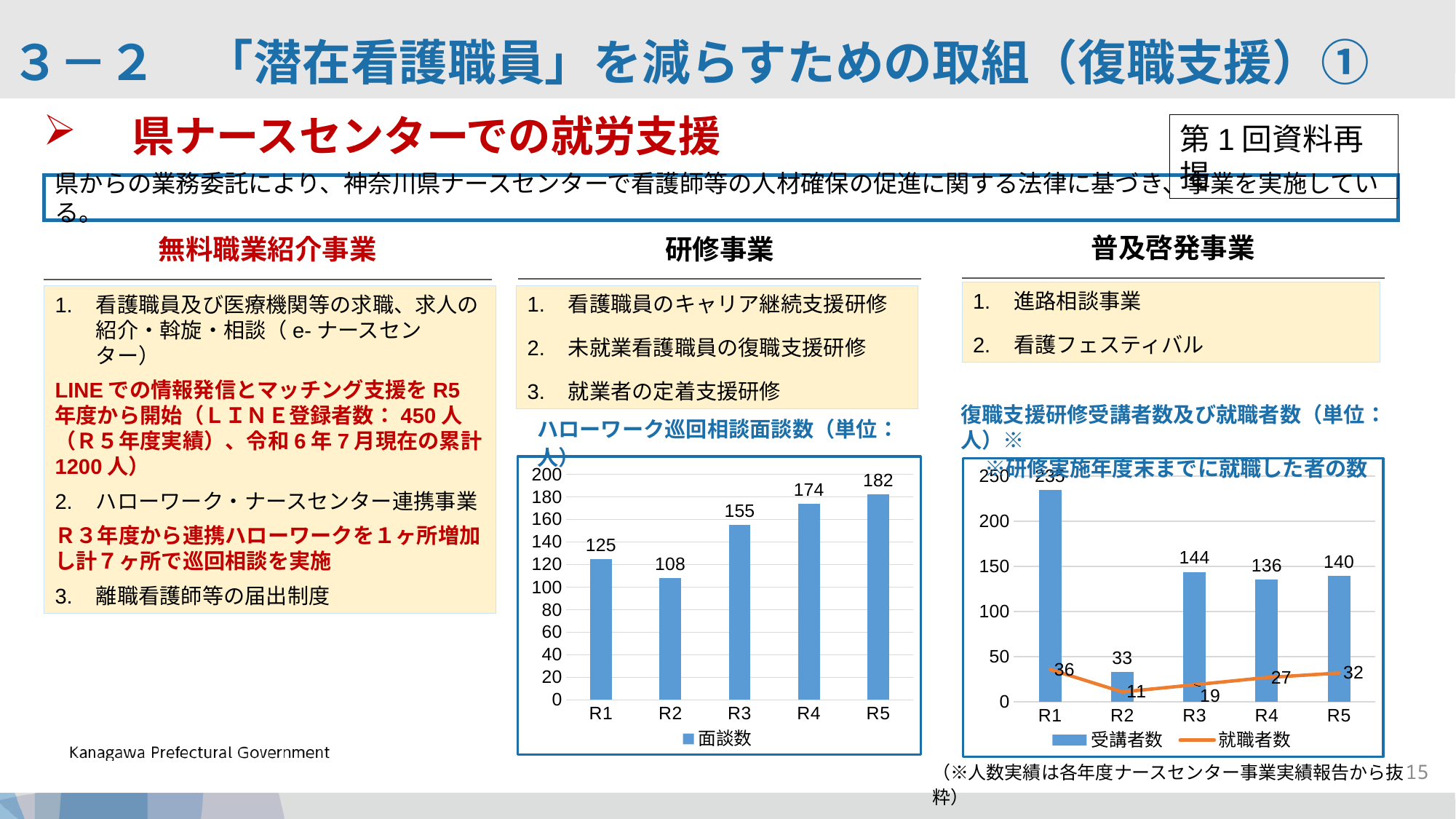

# ３－２　「潜在看護職員」を減らすための取組（復職支援）①
県ナースセンターでの就労支援
第1回資料再掲
県からの業務委託により、神奈川県ナースセンターで看護師等の人材確保の促進に関する法律に基づき、事業を実施している。
普及啓発事業
無料職業紹介事業
研修事業
進路相談事業
看護フェスティバル
看護職員のキャリア継続支援研修
未就業看護職員の復職支援研修
就業者の定着支援研修
看護職員及び医療機関等の求職、求人の紹介・斡旋・相談（e-ナースセンター）
LINEでの情報発信とマッチング支援をR5年度から開始（ＬＩＮＥ登録者数：450人（Ｒ５年度実績）、令和6年7月現在の累計1200人）
ハローワーク・ナースセンター連携事業
Ｒ３年度から連携ハローワークを１ヶ所増加し計７ヶ所で巡回相談を実施
離職看護師等の届出制度
復職支援研修受講者数及び就職者数（単位：人）※
　※研修実施年度末までに就職した者の数
ハローワーク巡回相談面談数（単位：人）

### Chart

| Category | 面談数 |
|---|---|
| R1 | 125.0 |
| R2 | 108.0 |
| R3 | 155.0 |
| R4 | 174.0 |
| R5 | 182.0 |

### Chart

| Category | 受講者数 | 就職者数 |
|---|---|---|
| R1 | 235.0 | 36.0 |
| R2 | 33.0 | 11.0 |
| R3 | 144.0 | 19.0 |
| R4 | 136.0 | 27.0 |
| R5 | 140.0 | 32.0 |
15
（※人数実績は各年度ナースセンター事業実績報告から抜粋）